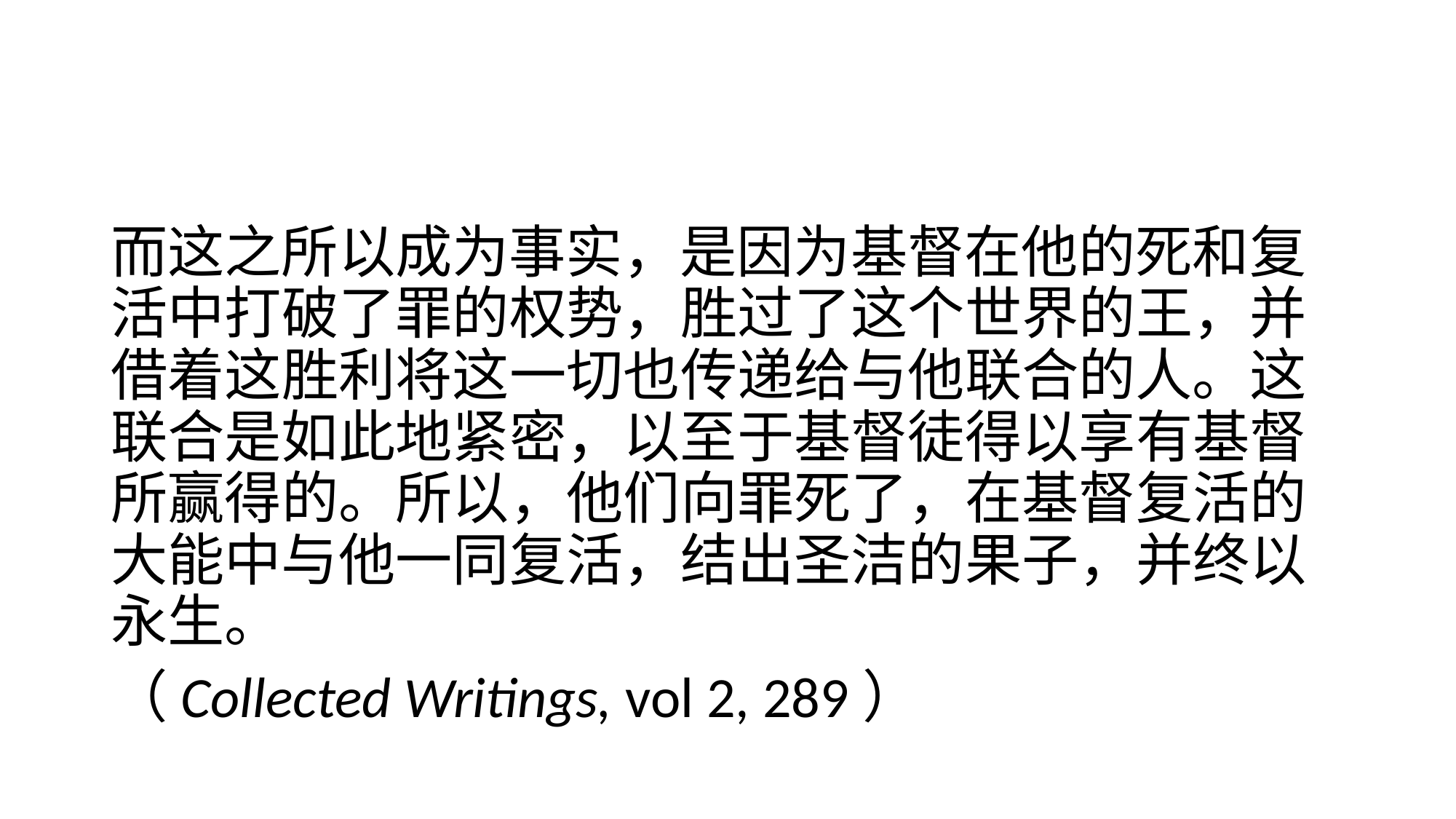

#
而这之所以成为事实，是因为基督在他的死和复活中打破了罪的权势，胜过了这个世界的王，并借着这胜利将这一切也传递给与他联合的人。这联合是如此地紧密，以至于基督徒得以享有基督所赢得的。所以，他们向罪死了，在基督复活的大能中与他一同复活，结出圣洁的果子，并终以永生。
（Collected Writings, vol 2, 289）